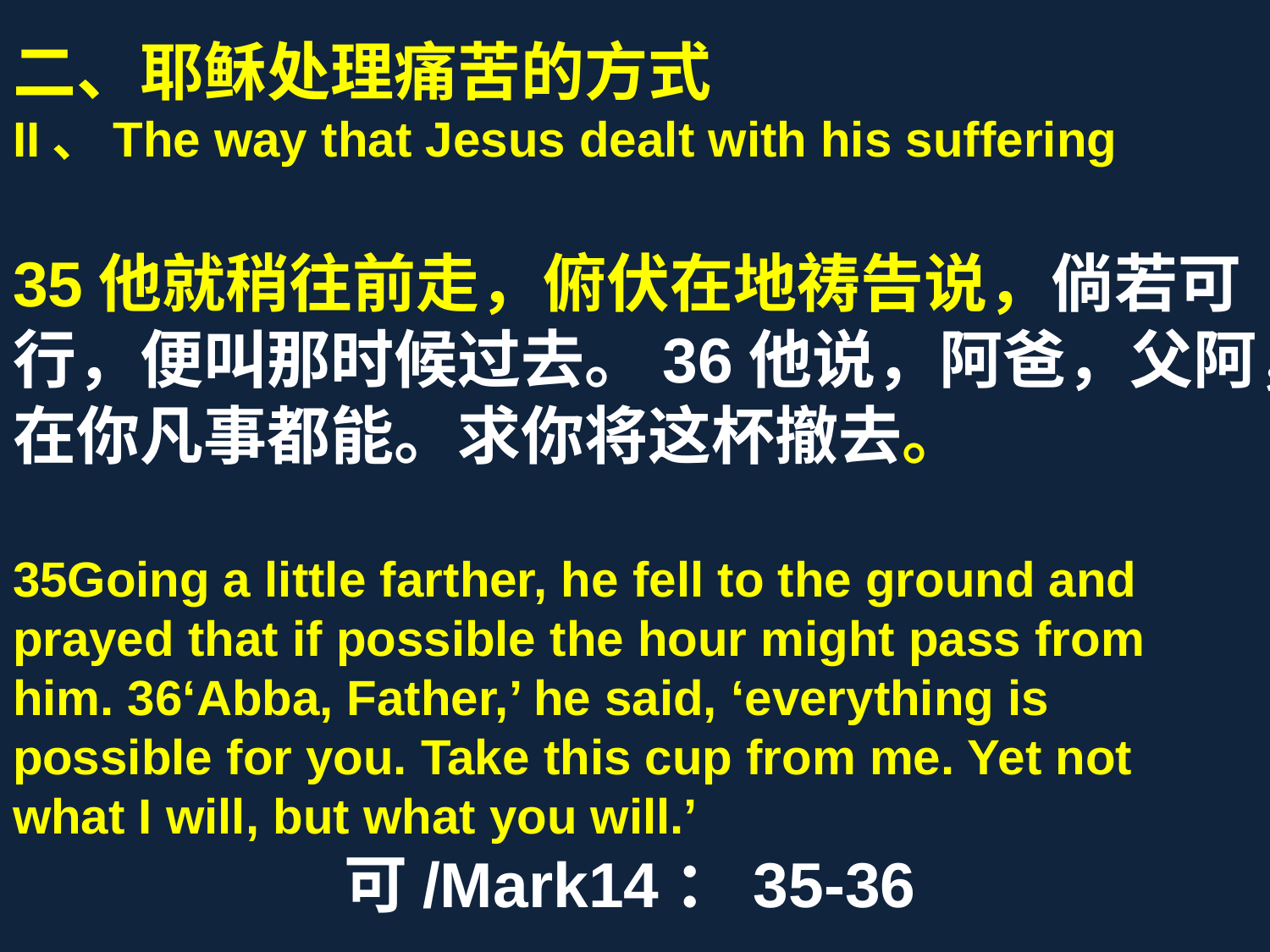

二、耶稣处理痛苦的方式
II、The way that Jesus dealt with his suffering
35他就稍往前走，俯伏在地祷告说，倘若可行，便叫那时候过去。36他说，阿爸，父阿，在你凡事都能。求你将这杯撤去。
35Going a little farther, he fell to the ground and prayed that if possible the hour might pass from him. 36‘Abba, Father,’ he said, ‘everything is possible for you. Take this cup from me. Yet not what I will, but what you will.’
                  可/Mark14：35-36